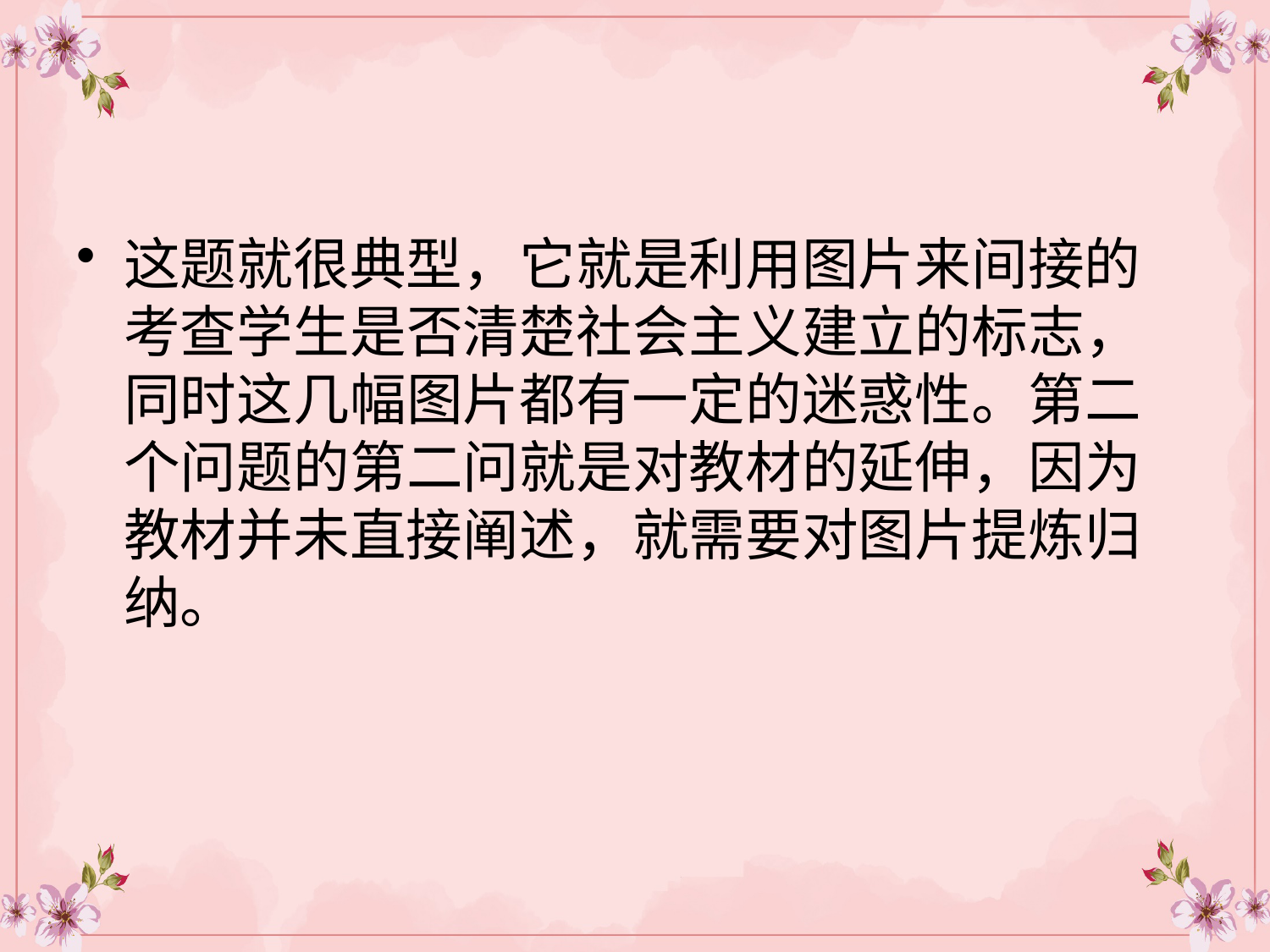

#
这题就很典型，它就是利用图片来间接的考查学生是否清楚社会主义建立的标志，同时这几幅图片都有一定的迷惑性。第二个问题的第二问就是对教材的延伸，因为教材并未直接阐述，就需要对图片提炼归纳。